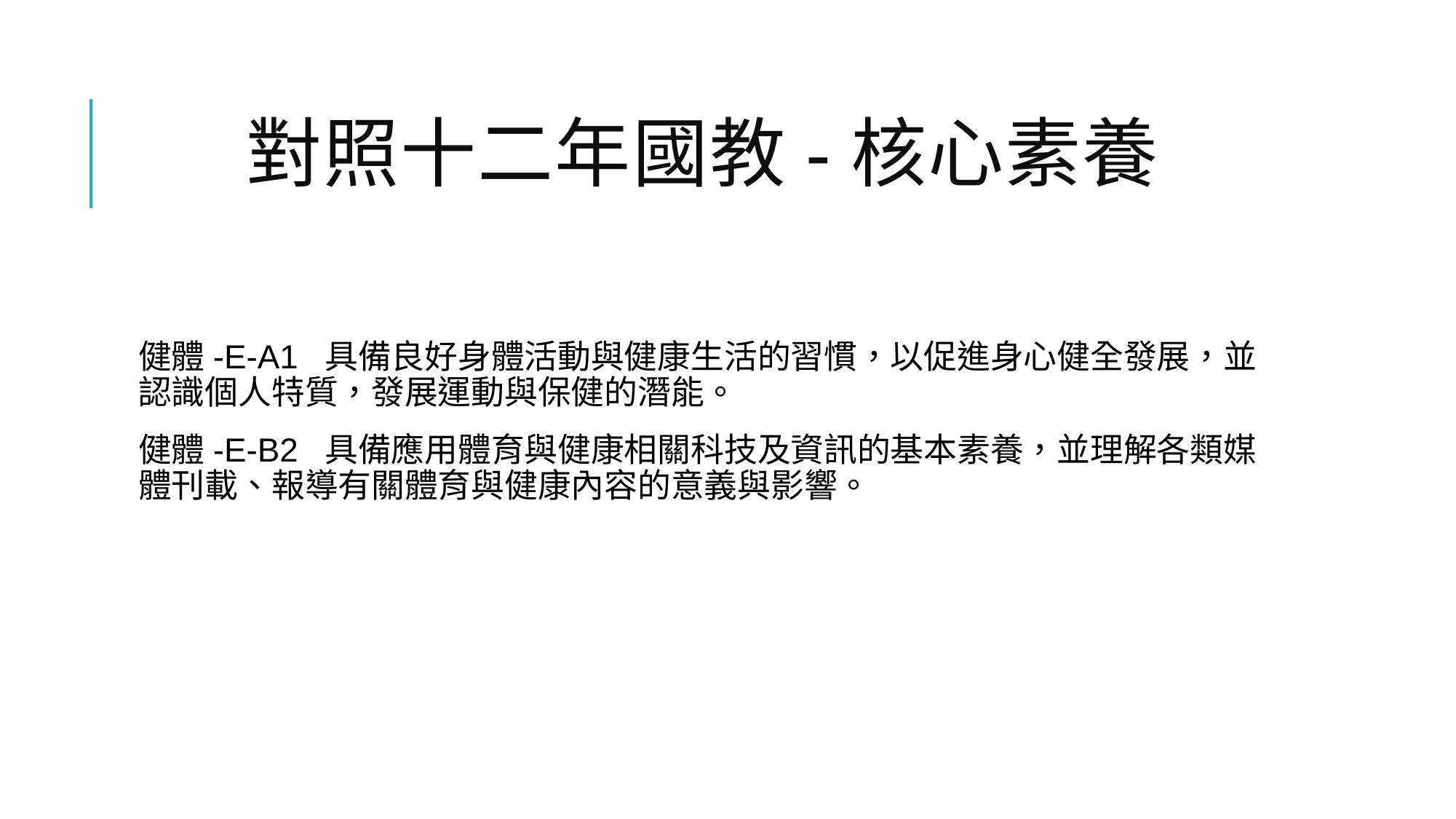

# 對照十二年國教-核心素養

健體-E-A1  具備良好身體活動與健康生活的習慣，以促進身心健全發展，並認識個人特質，發展運動與保健的潛能。
健體-E-B2  具備應用體育與健康相關科技及資訊的基本素養，並理解各類媒體刊載、報導有關體育與健康內容的意義與影響。